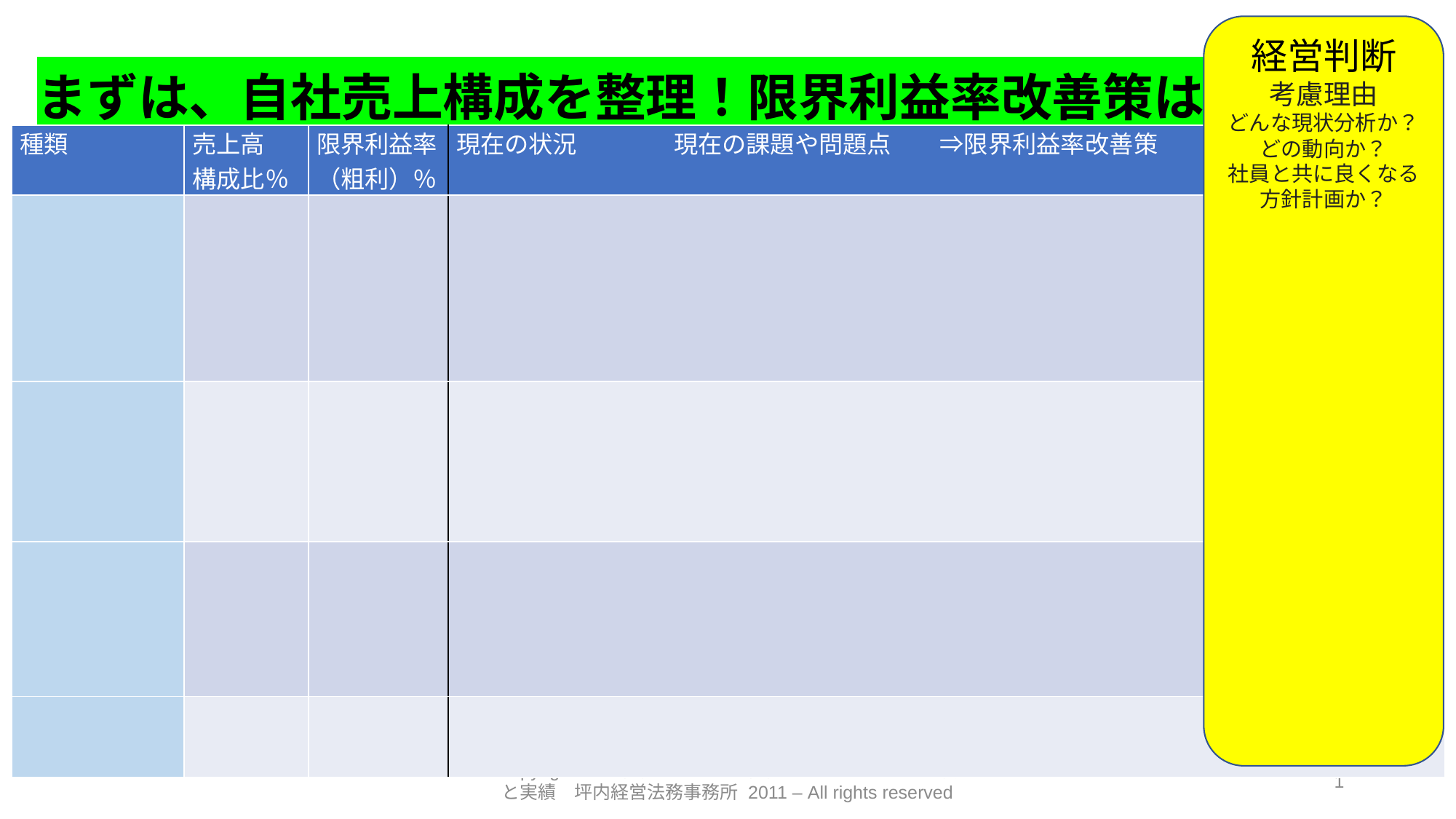

経営判断
考慮理由
どんな現状分析か？
どの動向か？
社員と共に良くなる方針計画か？

# まずは、自社売上構成を整理！限界利益率改善策は？
| 種類 | 売上高 構成比％ | 限界利益率 （粗利）％ | 現在の状況　　　　現在の課題や問題点　　⇒限界利益率改善策 |
| --- | --- | --- | --- |
|  |  |  |  |
|  |  |  |  |
|  |  |  |  |
|  |  |  |  |
Copyright 仙台経営.com 仙台経営サポート50社の信頼と実績　坪内経営法務事務所 2011 – All rights reserved
1